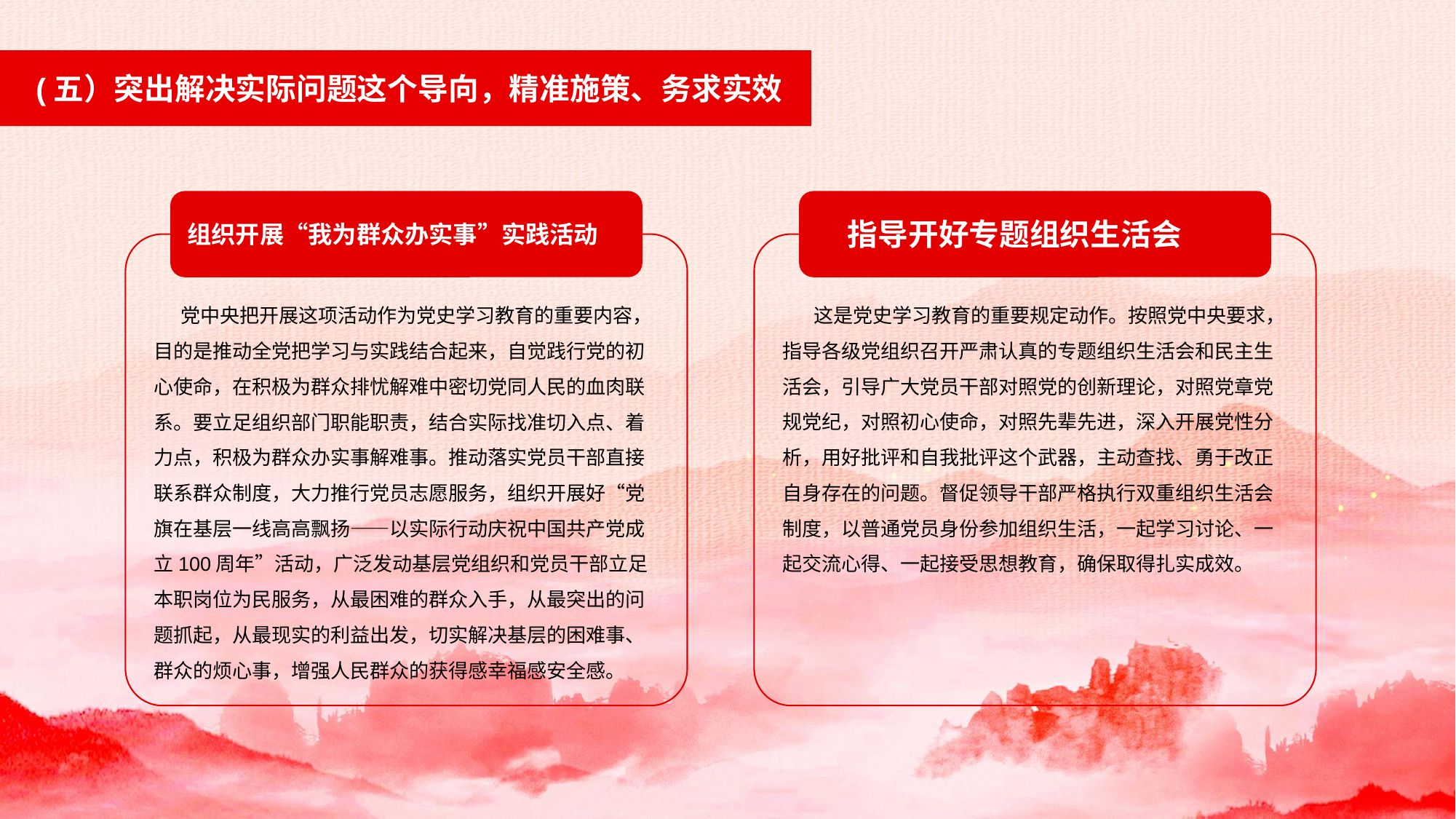

(五）突出解决实际问题这个导向，精准施策、务求实效

指导开好专题组织生活会
组织开展“我为群众办实事”实践活动
     党中央把开展这项活动作为党史学习教育的重要内容，目的是推动全党把学习与实践结合起来，自觉践行党的初心使命，在积极为群众排忧解难中密切党同人民的血肉联系。要立足组织部门职能职责，结合实际找准切入点、着力点，积极为群众办实事解难事。推动落实党员干部直接联系群众制度，大力推行党员志愿服务，组织开展好“党旗在基层一线高高飘扬——以实际行动庆祝中国共产党成立100周年”活动，广泛发动基层党组织和党员干部立足本职岗位为民服务，从最困难的群众入手，从最突出的问题抓起，从最现实的利益出发，切实解决基层的困难事、群众的烦心事，增强人民群众的获得感幸福感安全感。
      这是党史学习教育的重要规定动作。按照党中央要求，指导各级党组织召开严肃认真的专题组织生活会和民主生活会，引导广大党员干部对照党的创新理论，对照党章党规党纪，对照初心使命，对照先辈先进，深入开展党性分析，用好批评和自我批评这个武器，主动查找、勇于改正自身存在的问题。督促领导干部严格执行双重组织生活会制度，以普通党员身份参加组织生活，一起学习讨论、一起交流心得、一起接受思想教育，确保取得扎实成效。